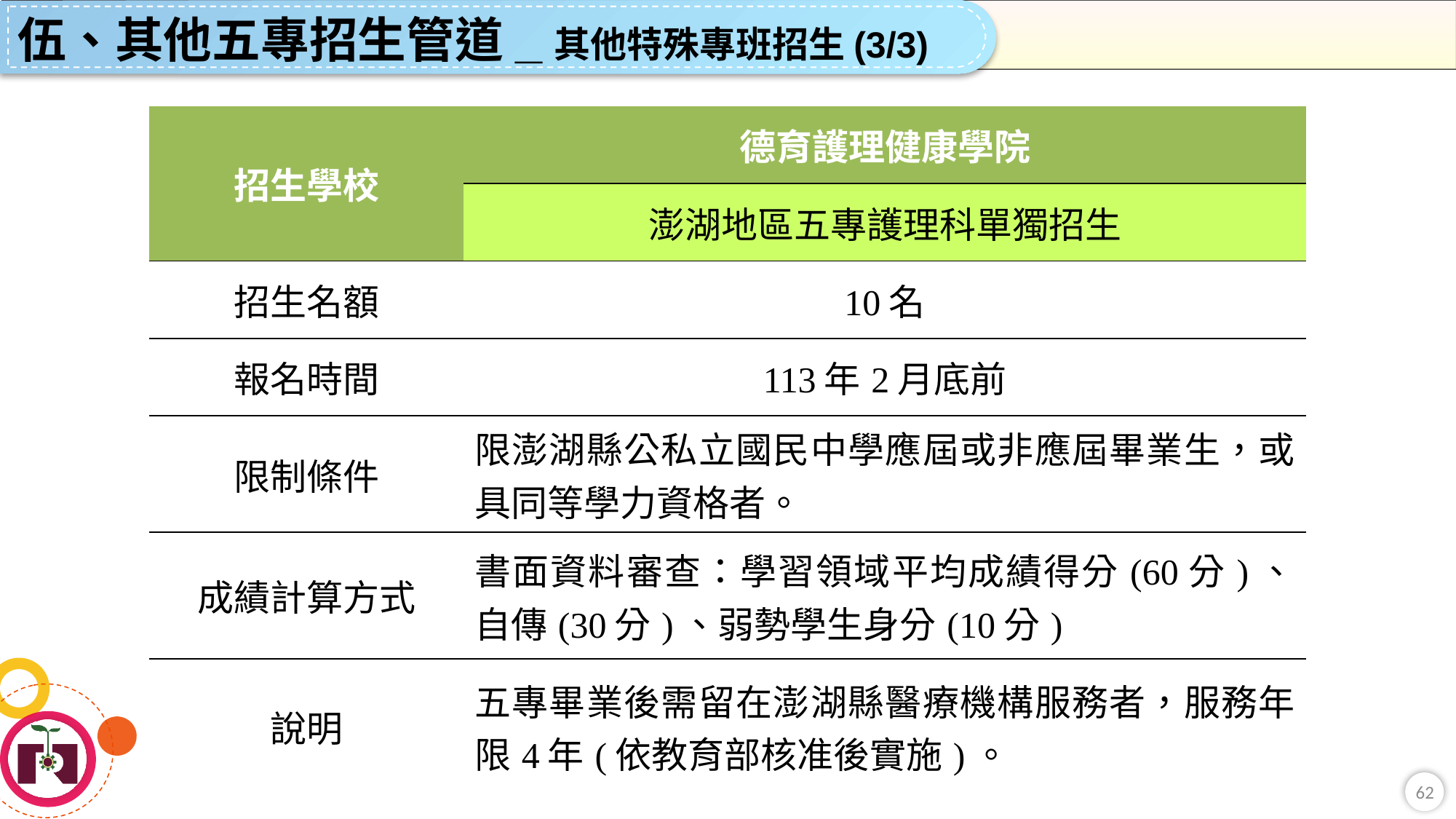

伍、其他五專招生管道_其他特殊專班招生(3/3)

| 招生學校 | 德育護理健康學院 |
| --- | --- |
|  | 澎湖地區五專護理科單獨招生 |
| 招生名額 | 10名 |
| 報名時間 | 113年2月底前 |
| 限制條件 | 限澎湖縣公私立國民中學應屆或非應屆畢業生，或具同等學力資格者。 |
| 成績計算方式 | 書面資料審查：學習領域平均成績得分(60分)、自傳(30分)、弱勢學生身分(10分) |
| 說明 | 五專畢業後需留在澎湖縣醫療機構服務者，服務年限4年(依教育部核准後實施)。 |